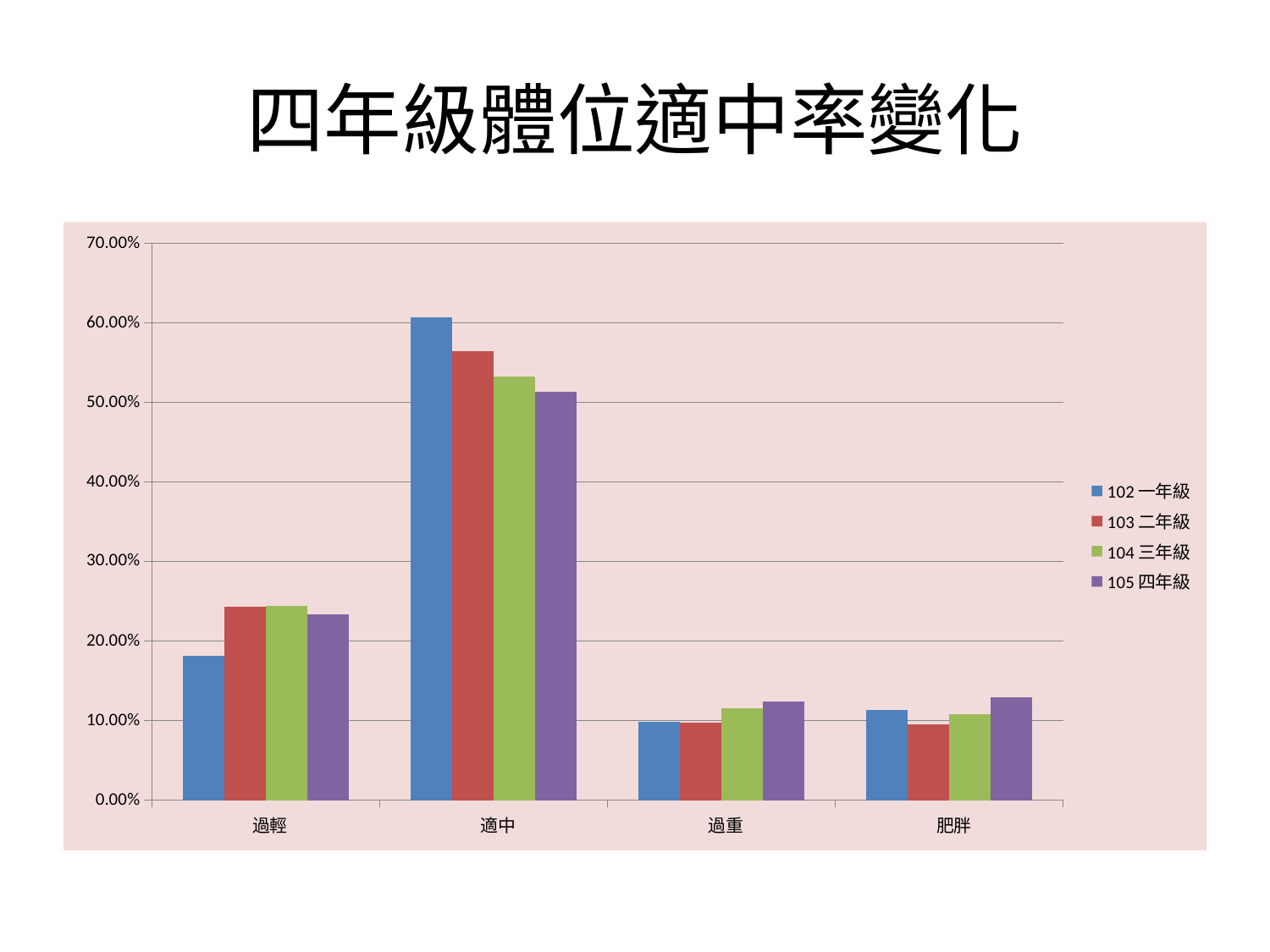

# 四年級體位適中率變化

### Chart

| Category |  |  |  |  |
|---|---|---|---|---|
|  過輕 | 0.18104906937394247 | 0.24288107202680068 | 0.24466338259441708 | 0.23387096774193547 |
|  適中 | 0.6074450084602369 | 0.5644891122278057 | 0.5320197044334976 | 0.5129032258064516 |
|  過重 | 0.09813874788494077 | 0.09715242881072027 | 0.11494252873563218 | 0.12419354838709677 |
|  肥胖 | 0.11336717428087986 | 0.09547738693467336 | 0.10837438423645321 | 0.12903225806451613 |